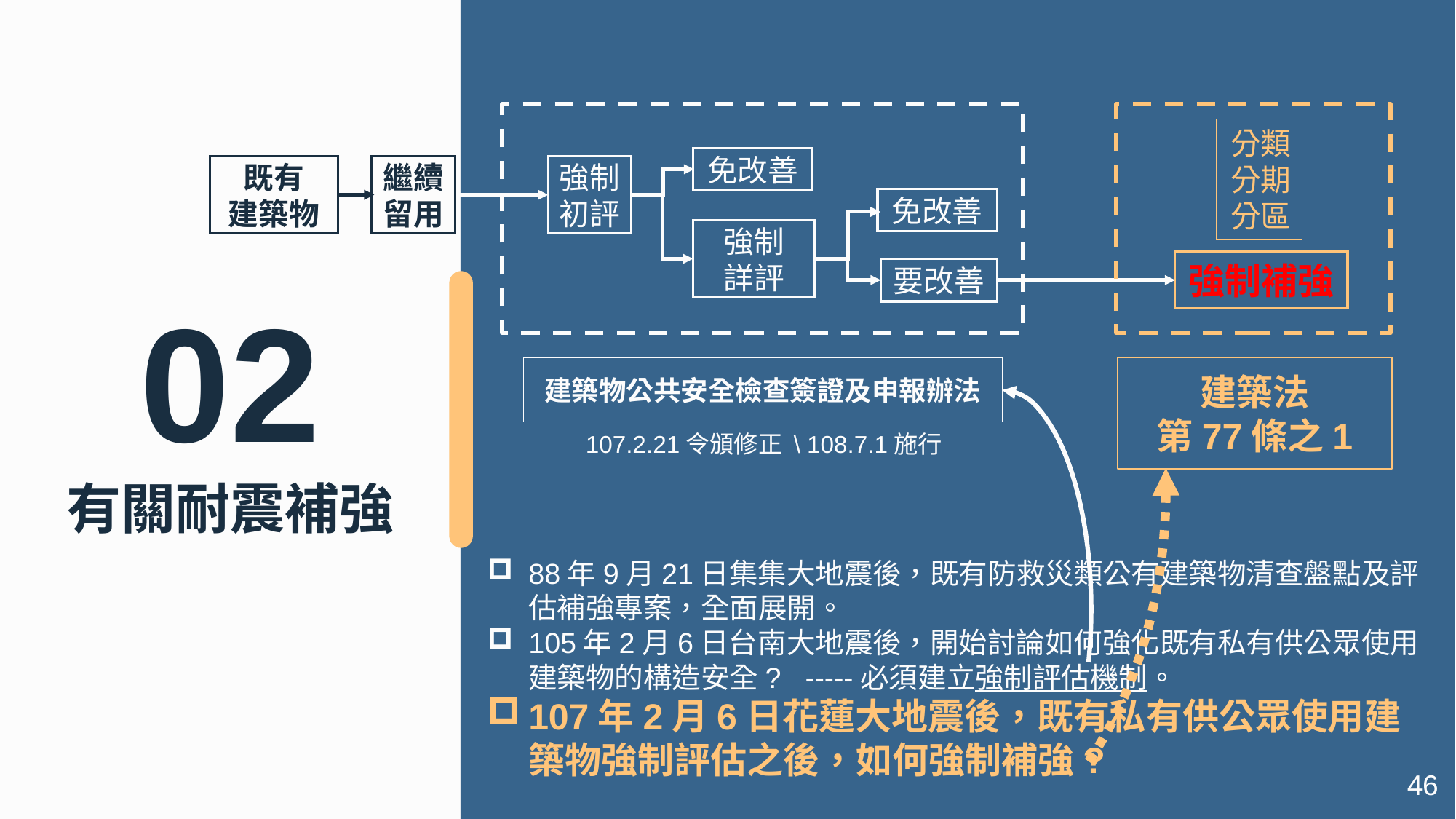

分類
分期
分區
強制補強
免改善
強制初評
免改善
強制
詳評
要改善
既有
建築物
繼續留用
02
有關耐震補強
建築物公共安全檢查簽證及申報辦法
建築法
第77條之1

107.2.21令頒修正 \ 108.7.1施行
88年9月21日集集大地震後，既有防救災類公有建築物清查盤點及評估補強專案，全面展開。
105年2月6日台南大地震後，開始討論如何強化既有私有供公眾使用建築物的構造安全?   -----必須建立強制評估機制。
107年2月6日花蓮大地震後，既有私有供公眾使用建築物強制評估之後，如何強制補強?
46